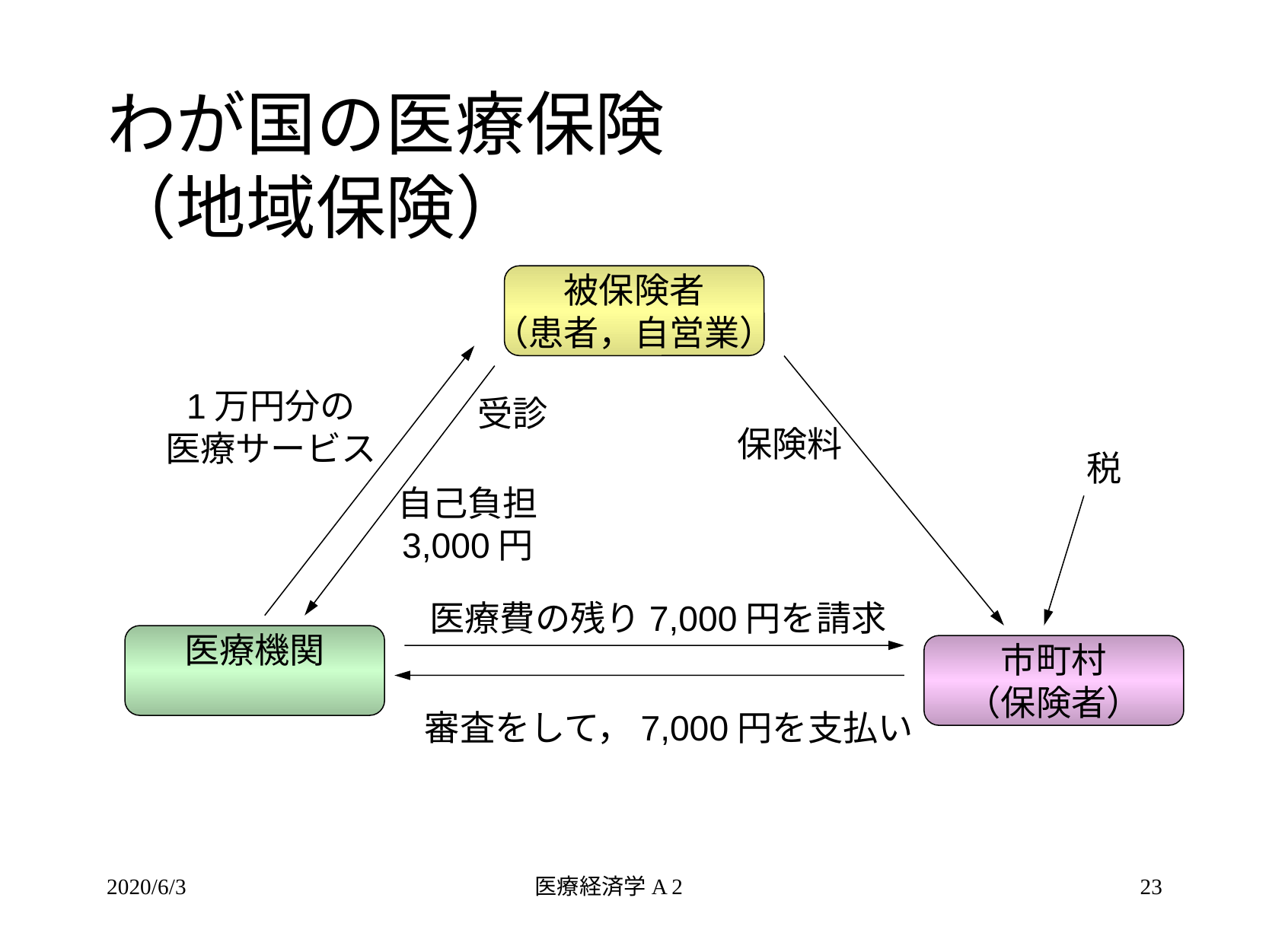

わが国の医療保険
（地域保険）
被保険者
（患者，自営業）

1万円分の
医療サービス
受診
保険料
税
自己負担
3,000円

医療費の残り7,000円を請求
医療機関

市町村
（保険者）

審査をして，7,000円を支払い
2020/6/3
医療経済学A 2
23